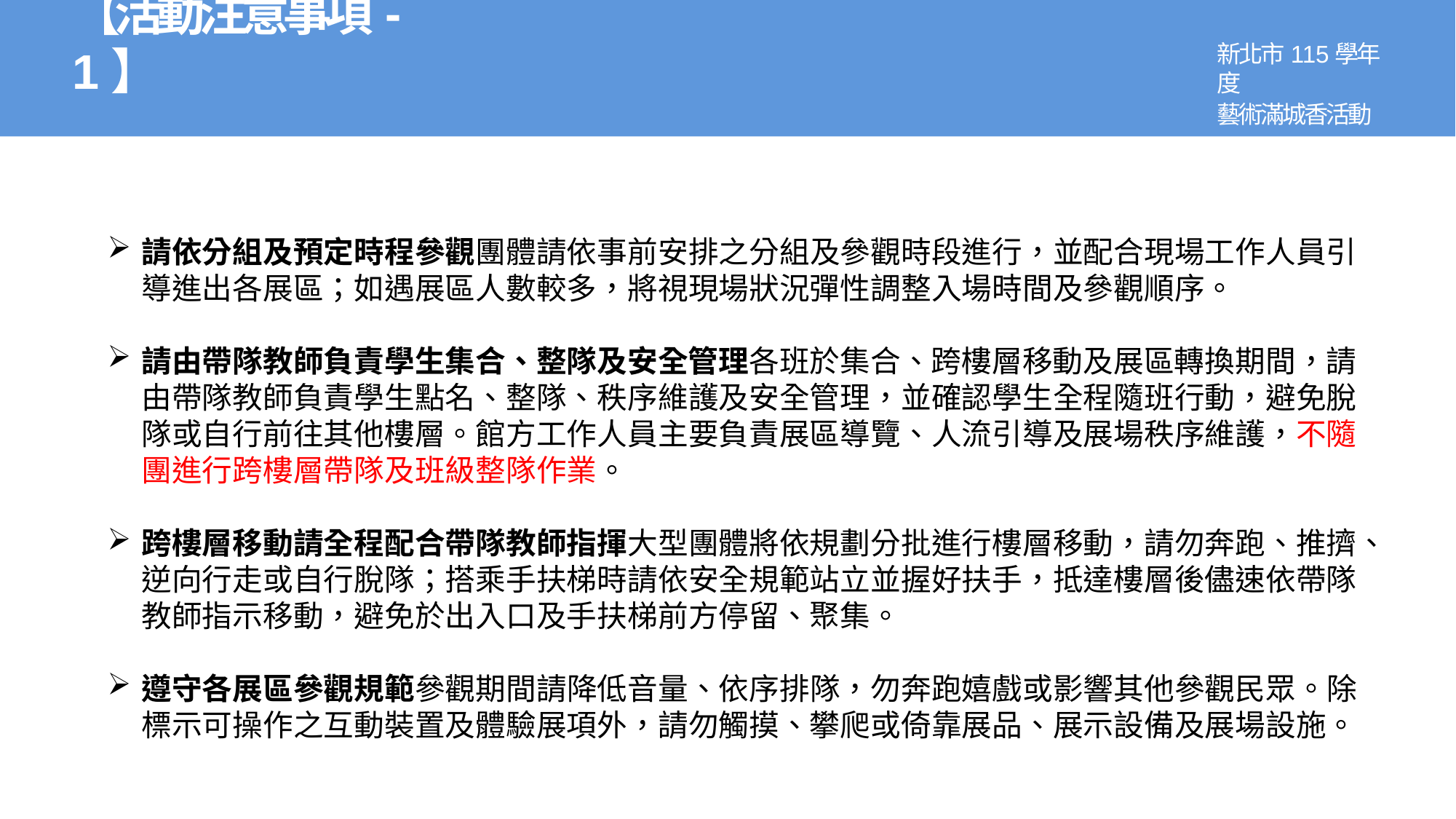

新北市115學年度
藝術滿城香活動
【活動注意事項-1】

請依分組及預定時程參觀團體請依事前安排之分組及參觀時段進行，並配合現場工作人員引導進出各展區；如遇展區人數較多，將視現場狀況彈性調整入場時間及參觀順序。

請由帶隊教師負責學生集合、整隊及安全管理各班於集合、跨樓層移動及展區轉換期間，請由帶隊教師負責學生點名、整隊、秩序維護及安全管理，並確認學生全程隨班行動，避免脫隊或自行前往其他樓層。館方工作人員主要負責展區導覽、人流引導及展場秩序維護，不隨團進行跨樓層帶隊及班級整隊作業。

跨樓層移動請全程配合帶隊教師指揮大型團體將依規劃分批進行樓層移動，請勿奔跑、推擠、逆向行走或自行脫隊；搭乘手扶梯時請依安全規範站立並握好扶手，抵達樓層後儘速依帶隊教師指示移動，避免於出入口及手扶梯前方停留、聚集。

遵守各展區參觀規範參觀期間請降低音量、依序排隊，勿奔跑嬉戲或影響其他參觀民眾。除標示可操作之互動裝置及體驗展項外，請勿觸摸、攀爬或倚靠展品、展示設備及展場設施。